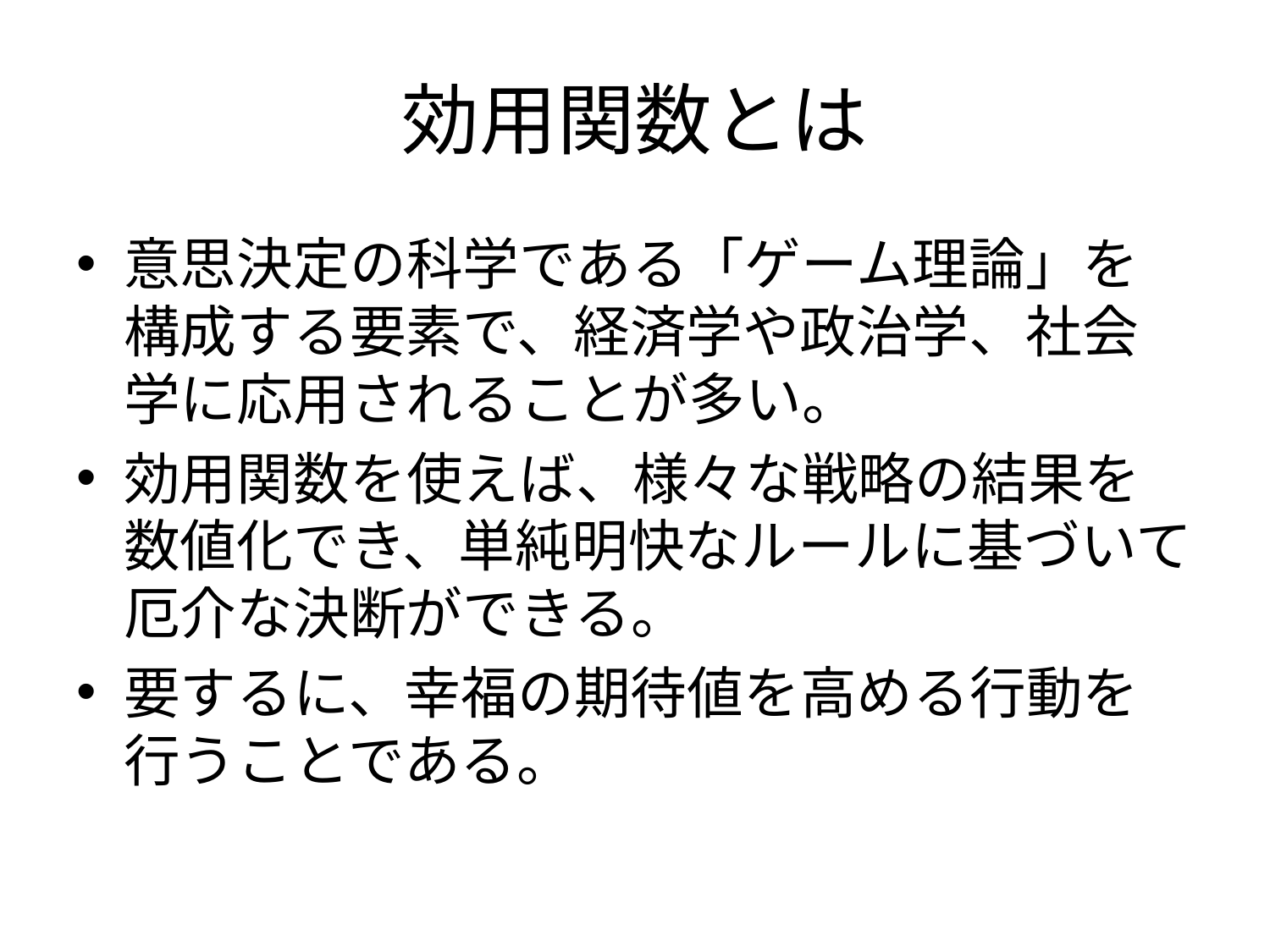

# 効用関数とは
意思決定の科学である「ゲーム理論」を構成する要素で、経済学や政治学、社会学に応用されることが多い。
効用関数を使えば、様々な戦略の結果を数値化でき、単純明快なルールに基づいて厄介な決断ができる。
要するに、幸福の期待値を高める行動を行うことである。